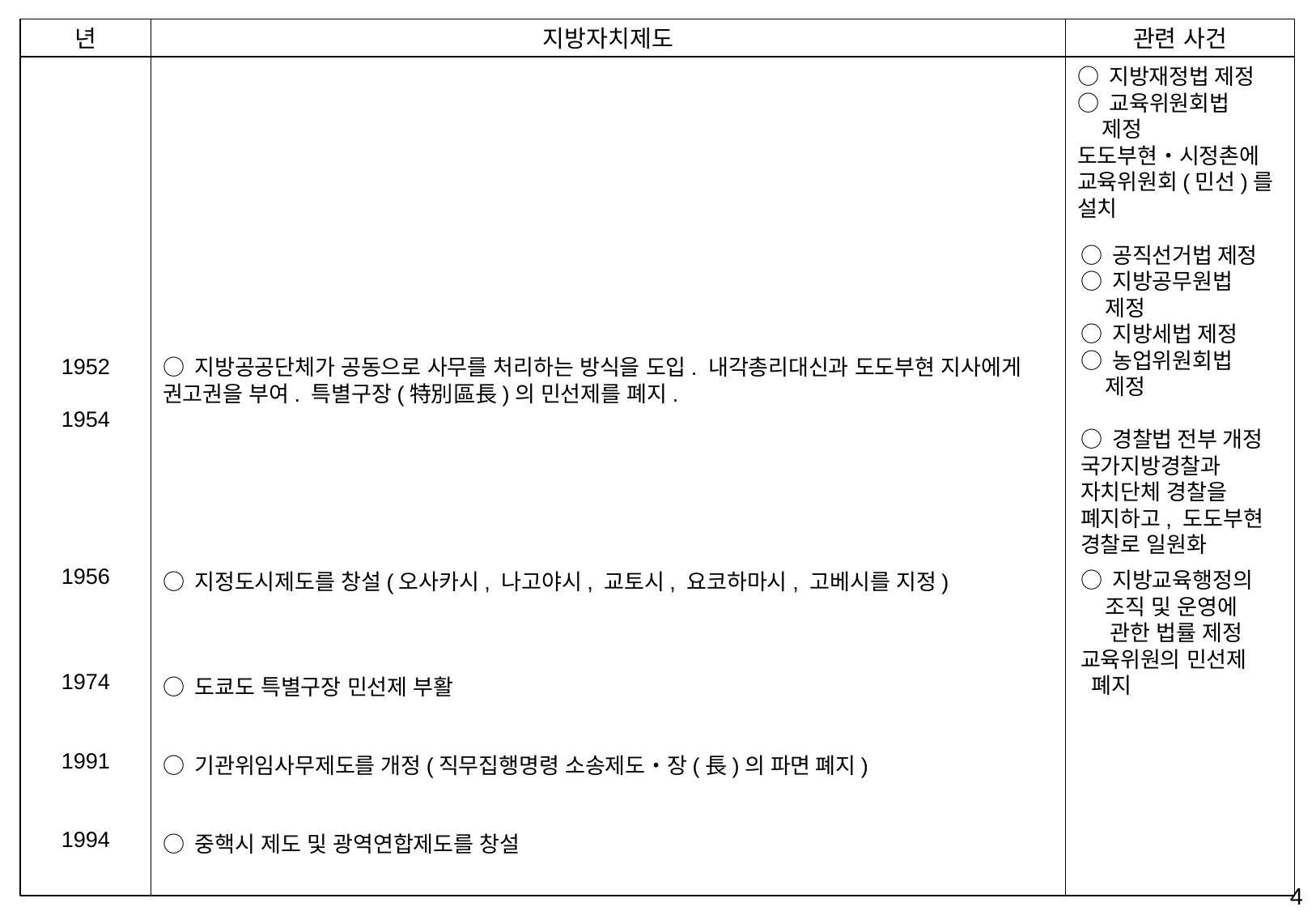

년
지방자치제도
관련 사건

1952

1954

1956

1974

1991

1994

○ 지방재정법 제정
○ 교육위원회법
    제정
도도부현・시정촌에 교육위원회(민선)를 설치

○ 공직선거법 제정
○ 지방공무원법
    제정
○ 지방세법 제정
○ 농업위원회법
    제정

○ 경찰법 전부 개정
국가지방경찰과 자치단체 경찰을 폐지하고, 도도부현 경찰로 일원화

○ 지방공공단체가 공동으로 사무를 처리하는 방식을 도입. 내각총리대신과 도도부현 지사에게 권고권을 부여. 특별구장(特別區長)의 민선제를 폐지.
○ 지방교육행정의
    조직 및 운영에
    관한 법률 제정
교육위원의 민선제
 폐지
○ 지정도시제도를 창설(오사카시, 나고야시, 교토시, 요코하마시, 고베시를 지정)
○ 도쿄도 특별구장 민선제 부활

○ 기관위임사무제도를 개정(직무집행명령 소송제도・장(長)의 파면 폐지)

○ 중핵시 제도 및 광역연합제도를 창설
4